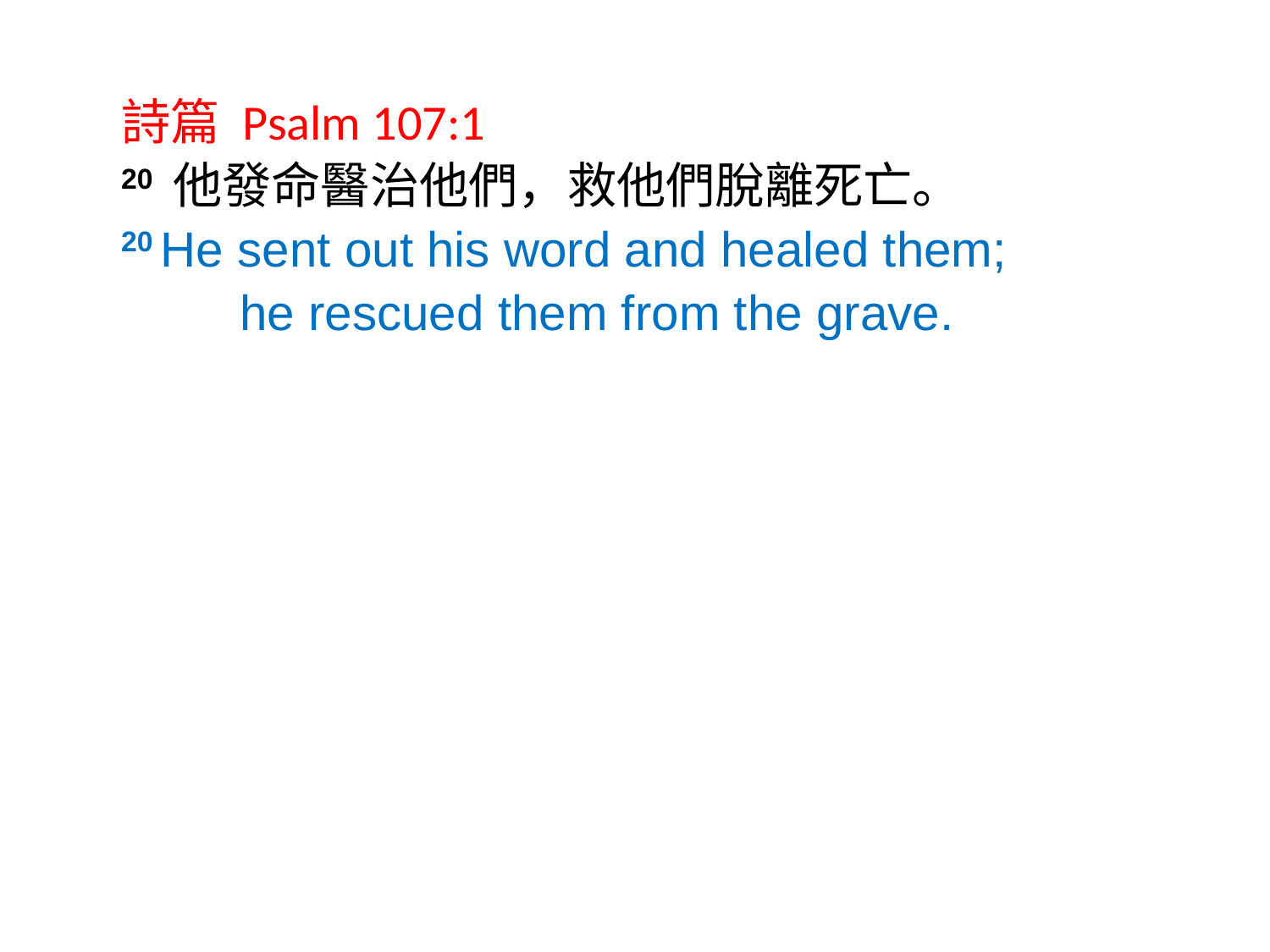

詩篇 Psalm 107:1
20 他發命醫治他們，救他們脫離死亡。
20 He sent out his word and healed them;
    he rescued them from the grave.